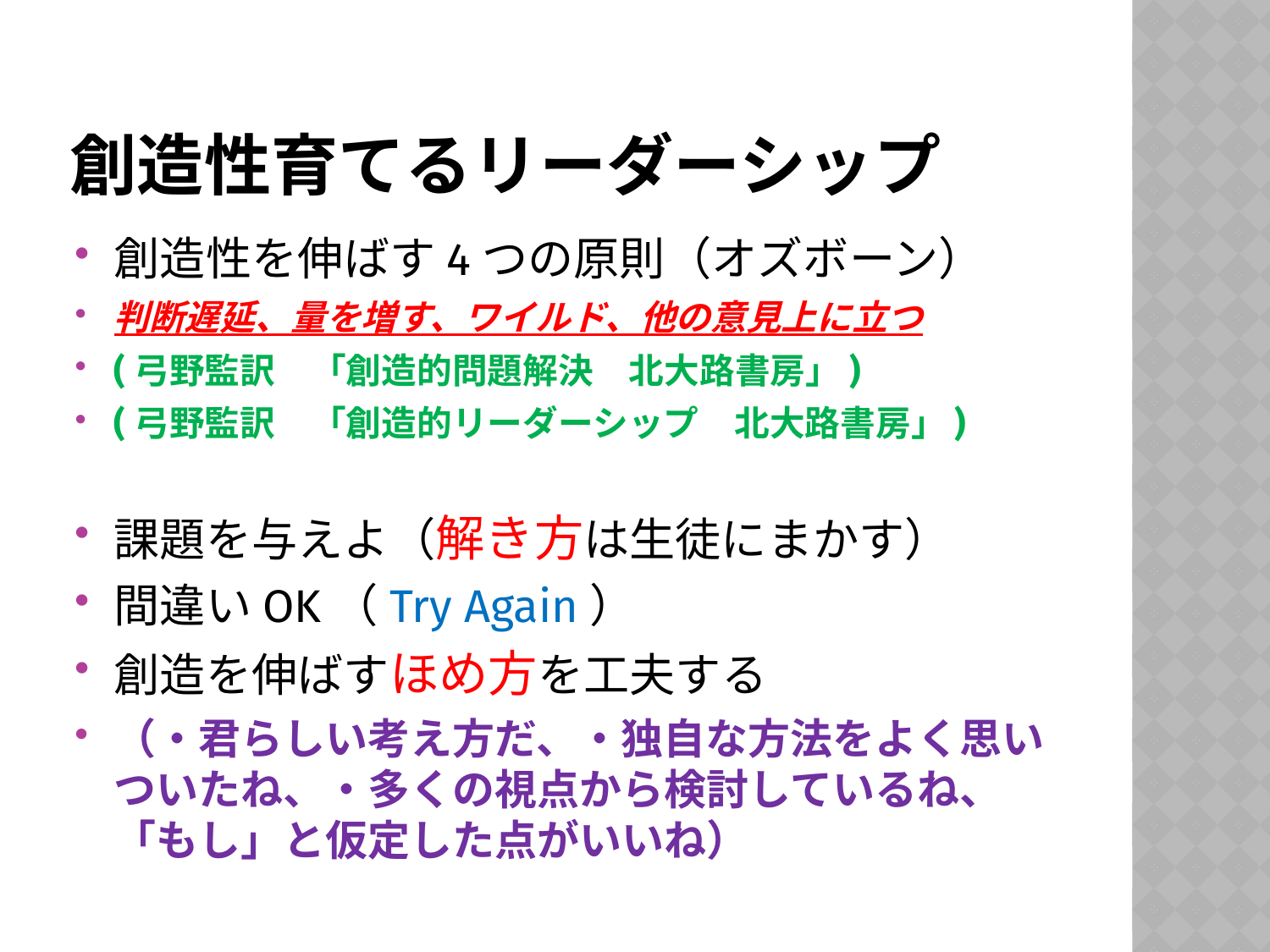

# 創造性育てるリーダーシップ
創造性を伸ばす4つの原則（オズボーン）
判断遅延、量を増す、ワイルド、他の意見上に立つ
(弓野監訳　「創造的問題解決　北大路書房」)
(弓野監訳　「創造的リーダーシップ　北大路書房」)

課題を与えよ（解き方は生徒にまかす）
間違いOK（Try Again）
創造を伸ばすほめ方を工夫する
（・君らしい考え方だ、・独自な方法をよく思いついたね、・多くの視点から検討しているね、「もし」と仮定した点がいいね）